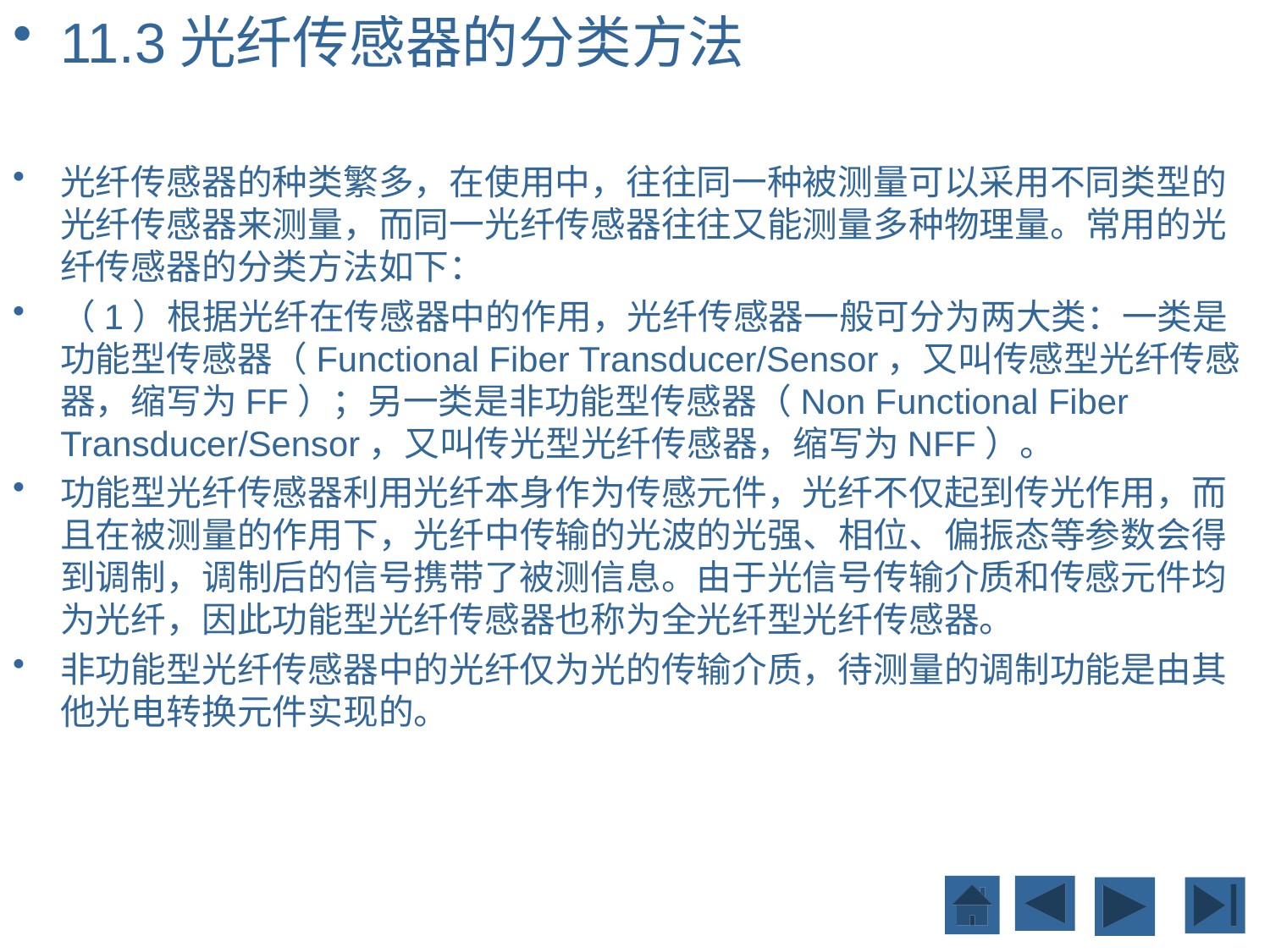

11.3光纤传感器的分类方法

光纤传感器的种类繁多，在使用中，往往同一种被测量可以采用不同类型的光纤传感器来测量，而同一光纤传感器往往又能测量多种物理量。常用的光纤传感器的分类方法如下：
（1）根据光纤在传感器中的作用，光纤传感器一般可分为两大类：一类是功能型传感器（Functional Fiber Transducer/Sensor，又叫传感型光纤传感器，缩写为FF）；另一类是非功能型传感器（Non Functional Fiber Transducer/Sensor，又叫传光型光纤传感器，缩写为NFF）。
功能型光纤传感器利用光纤本身作为传感元件，光纤不仅起到传光作用，而且在被测量的作用下，光纤中传输的光波的光强、相位、偏振态等参数会得到调制，调制后的信号携带了被测信息。由于光信号传输介质和传感元件均为光纤，因此功能型光纤传感器也称为全光纤型光纤传感器。
非功能型光纤传感器中的光纤仅为光的传输介质，待测量的调制功能是由其他光电转换元件实现的。